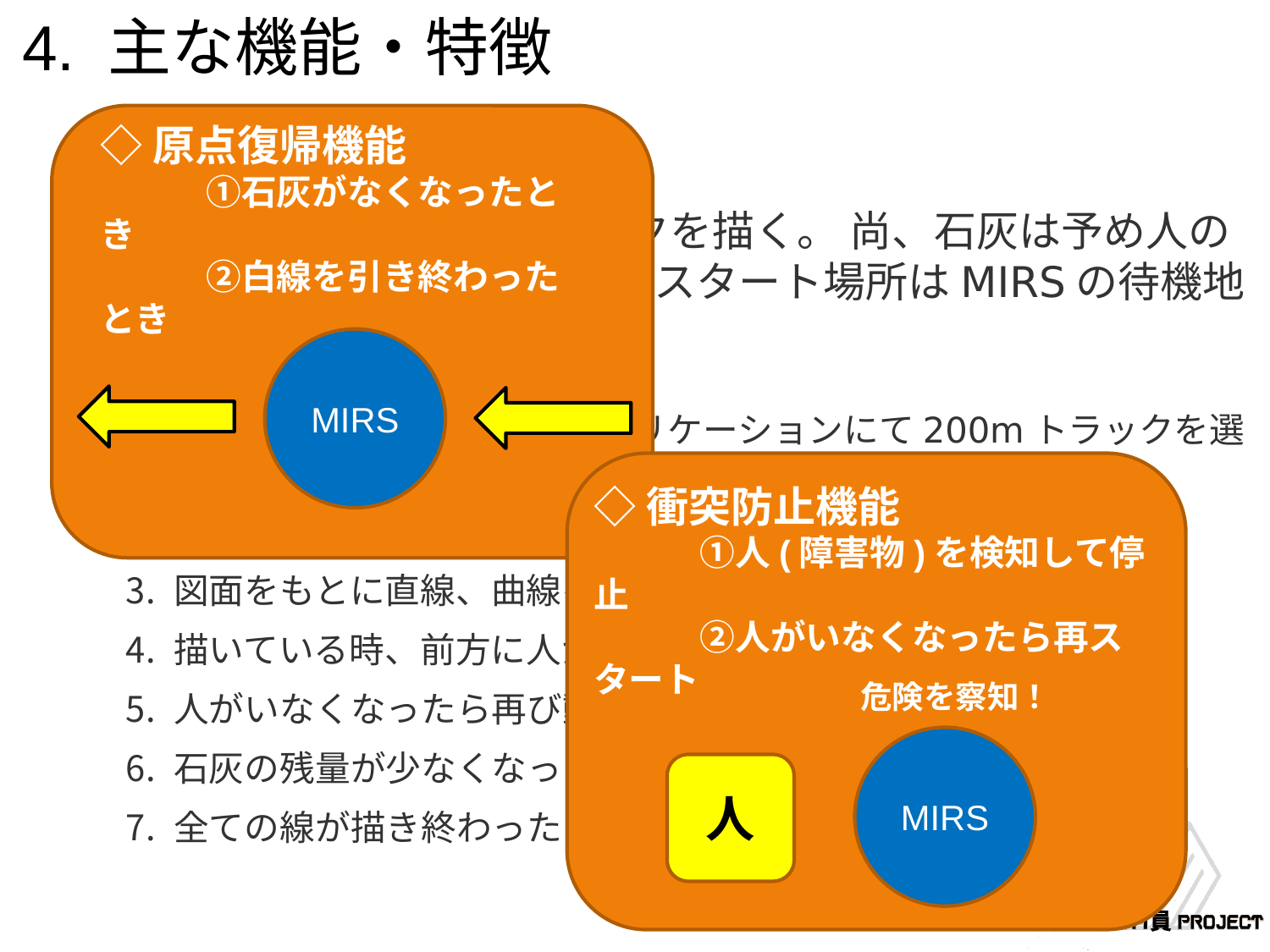

4. 主な機能・特徴

◇原点復帰機能
　　　①石灰がなくなったとき
　　　②白線を引き終わったとき
<動作シナリオ例>
　グラウンドに200mトラックを描く。 尚、石灰は予め人の手で補充されているものとし、スタート場所はMIRSの待機地点である。

システムをスタートし、アプリケーションにて200mトラックを選択し、白線で描くように指示する。

MIRSがトラックを描き始める地点まで移動する。

図面をもとに直線、曲線を決められた長さだけ描く。

描いている時、前方に人がいることを感知したら一時停止する。

人がいなくなったら再び動く。

石灰の残量が少なくなったら、待機地点に戻り人に知らせる。

全ての線が描き終わったら待機地点に戻る。
MIRS

待機場所

◇衝突防止機能
　　　①人(障害物)を検知して停止
　　　②人がいなくなったら再スタート
危険を察知！
MIRS
人